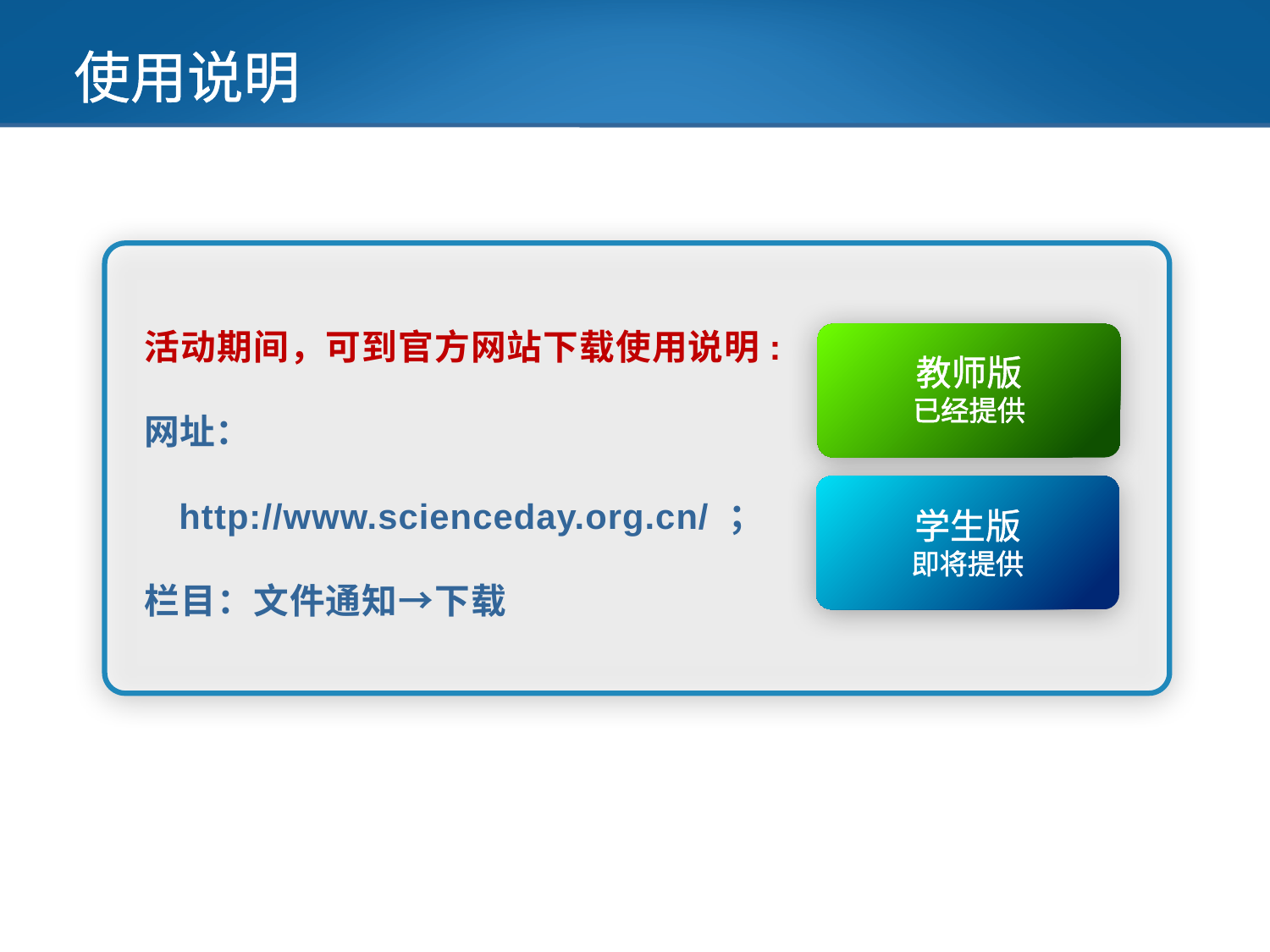

# 使用说明

活动期间，可到官方网站下载使用说明:
网址：
http://www.scienceday.org.cn/ ；
栏目：文件通知→下载

教师版
已经提供

学生版
即将提供